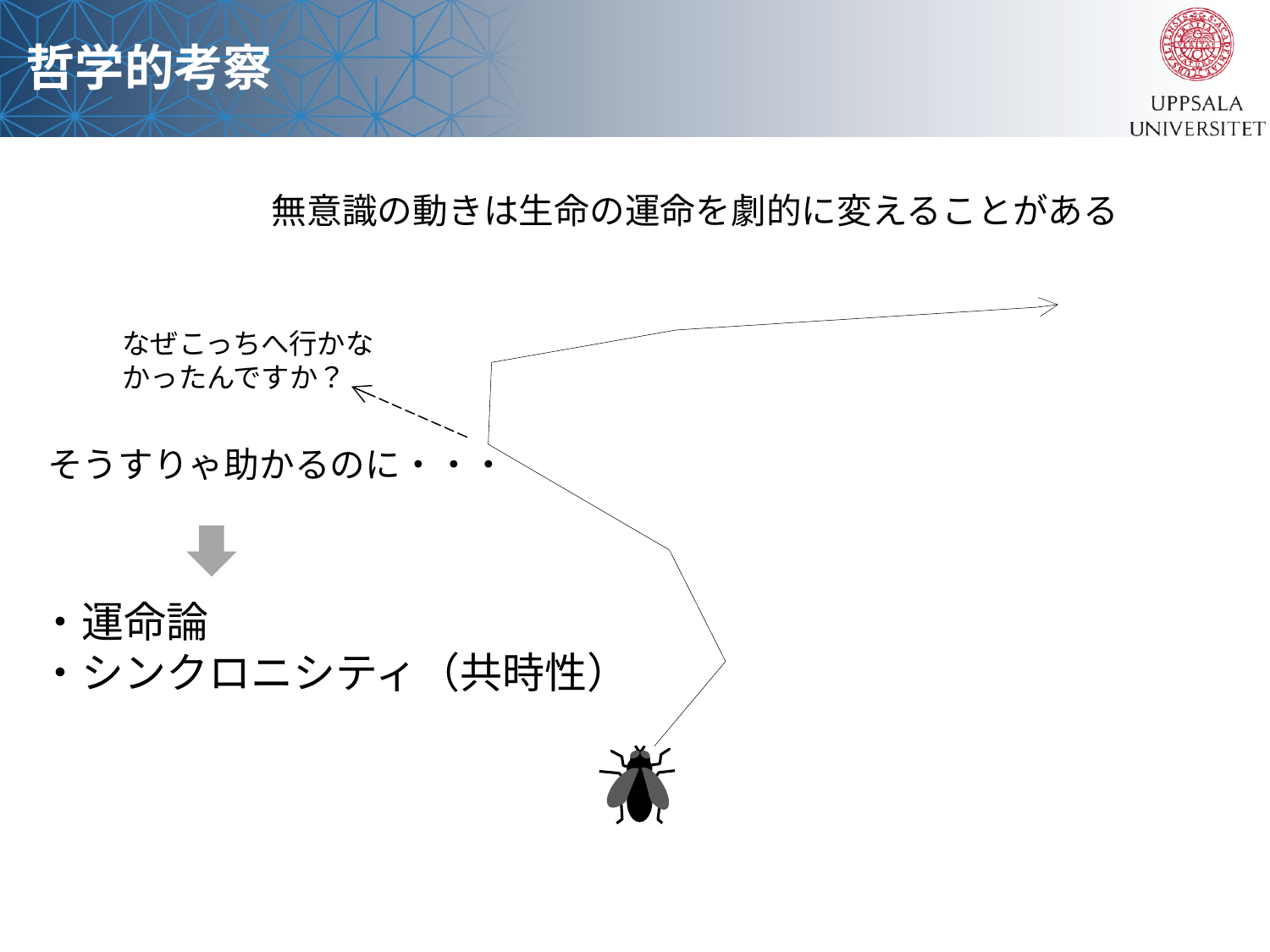

哲学的考察
無意識の動きは生命の運命を劇的に変えることがある

なぜこっちへ行かなかったんですか？

そうすりゃ助かるのに・・・

・運命論
・シンクロニシティ（共時性）